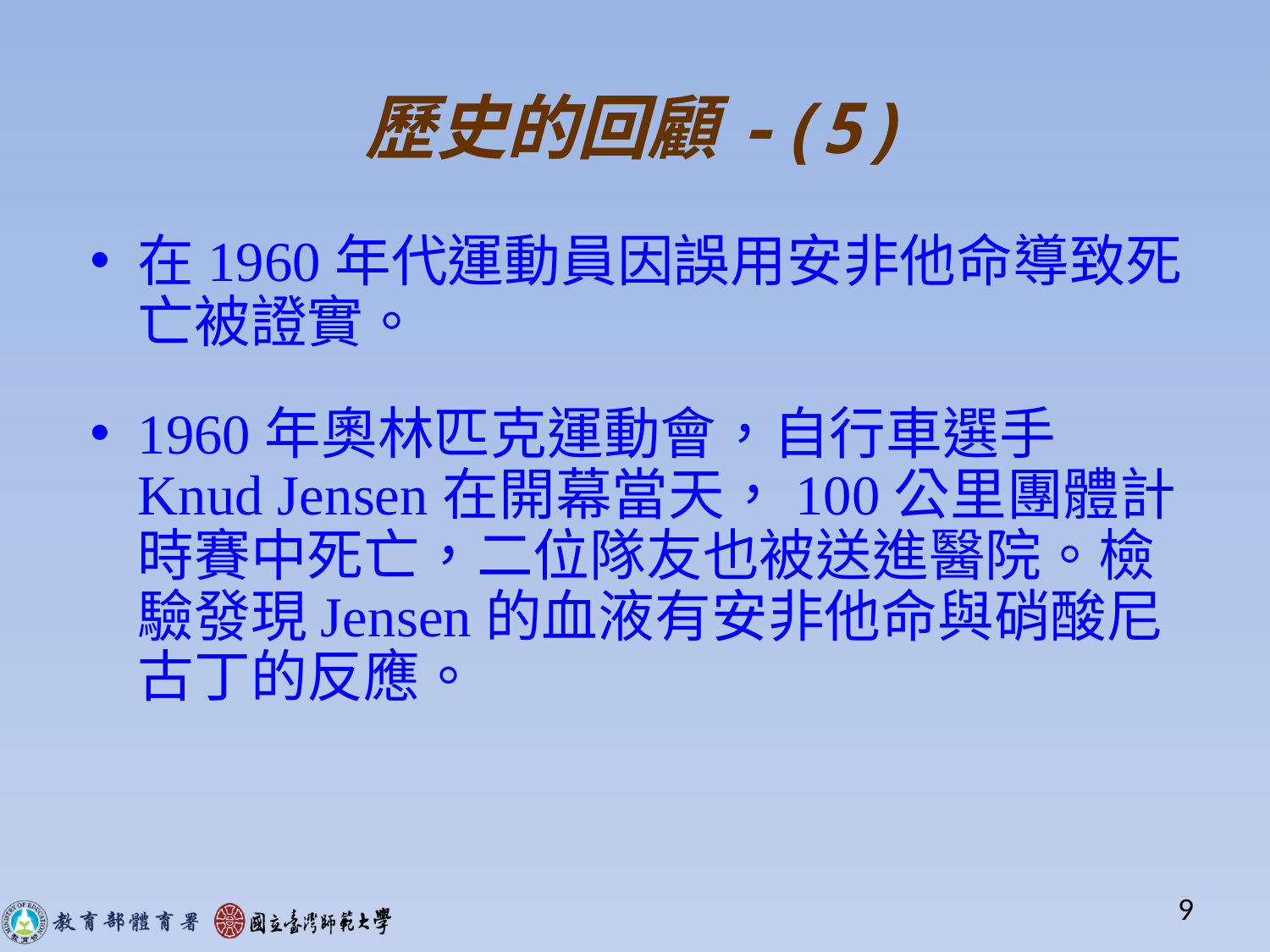

歷史的回顧-(5)
在1960年代運動員因誤用安非他命導致死亡被證實。

1960年奧林匹克運動會，自行車選手Knud Jensen在開幕當天，100公里團體計時賽中死亡，二位隊友也被送進醫院。檢驗發現Jensen的血液有安非他命與硝酸尼古丁的反應。
9